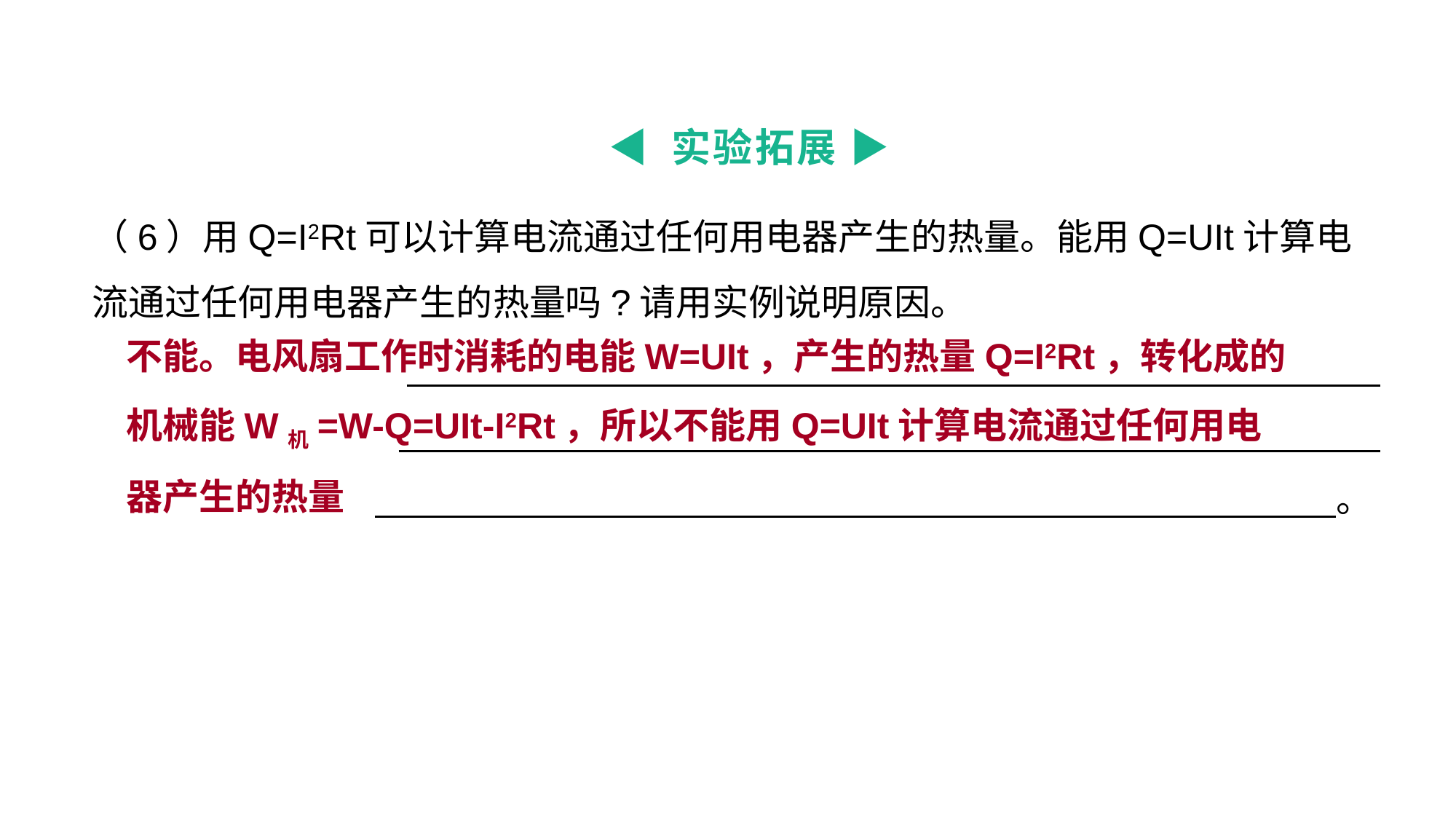

◀ 实验拓展 ▶
（6）用Q=I2Rt可以计算电流通过任何用电器产生的热量。能用Q=UIt计算电流通过任何用电器产生的热量吗?请用实例说明原因。

　　                                                                                                        　。
实验突破 素养提升
不能。电风扇工作时消耗的电能W=UIt，产生的热量Q=I2Rt，转化成的机械能W机=W-Q=UIt-I2Rt，所以不能用Q=UIt计算电流通过任何用电器产生的热量